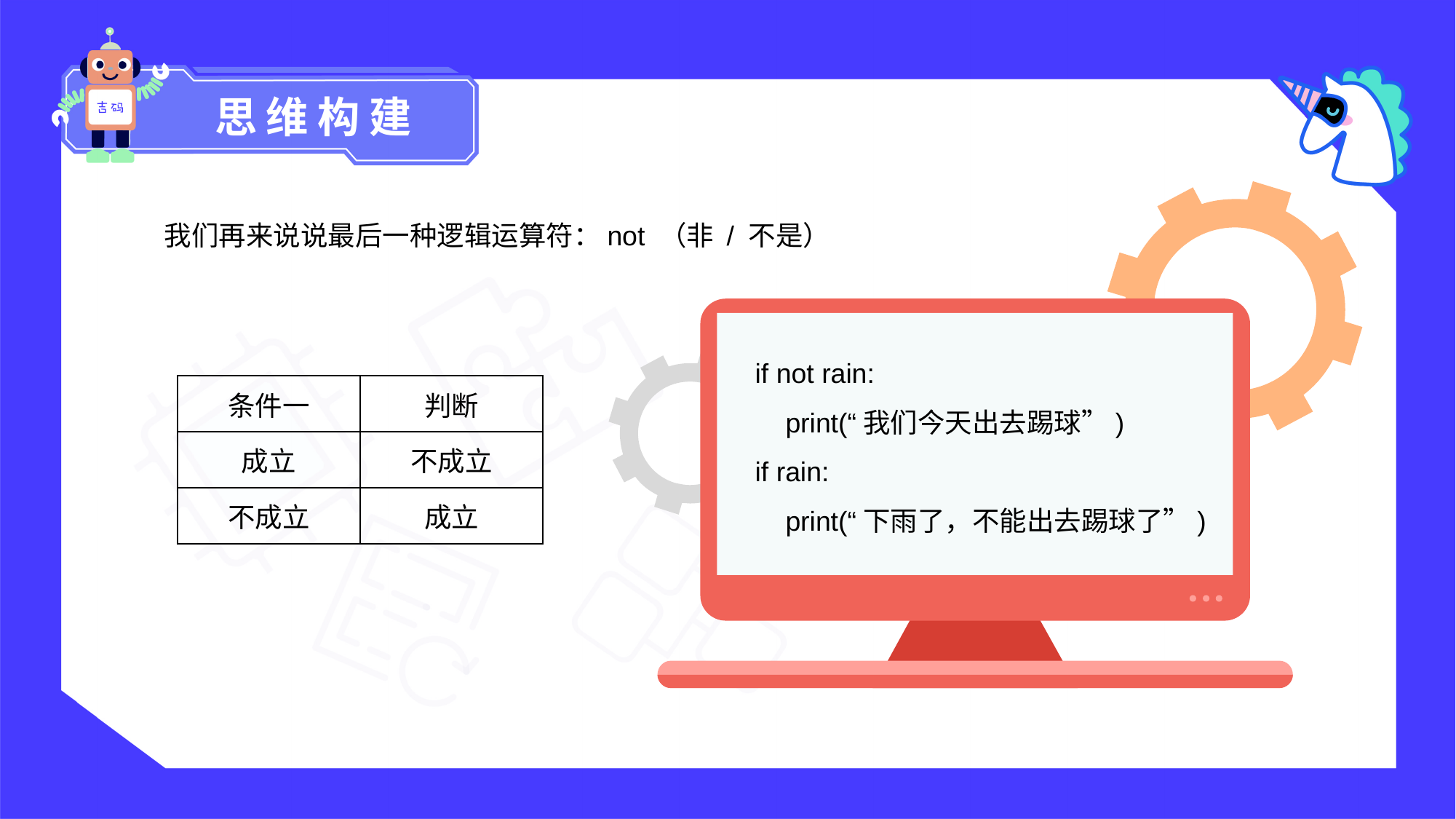

思维构建

我们再来说说最后一种逻辑运算符：not （非 / 不是）
如果不  下雨
    我们今天出去踢球
if not rain:
    print(“我们今天出去踢球”)
if rain:
    print(“下雨了，不能出去踢球了”)
| 条件一 | 判断 |
| --- | --- |
| 成立 | 不成立 |
| 不成立 | 成立 |